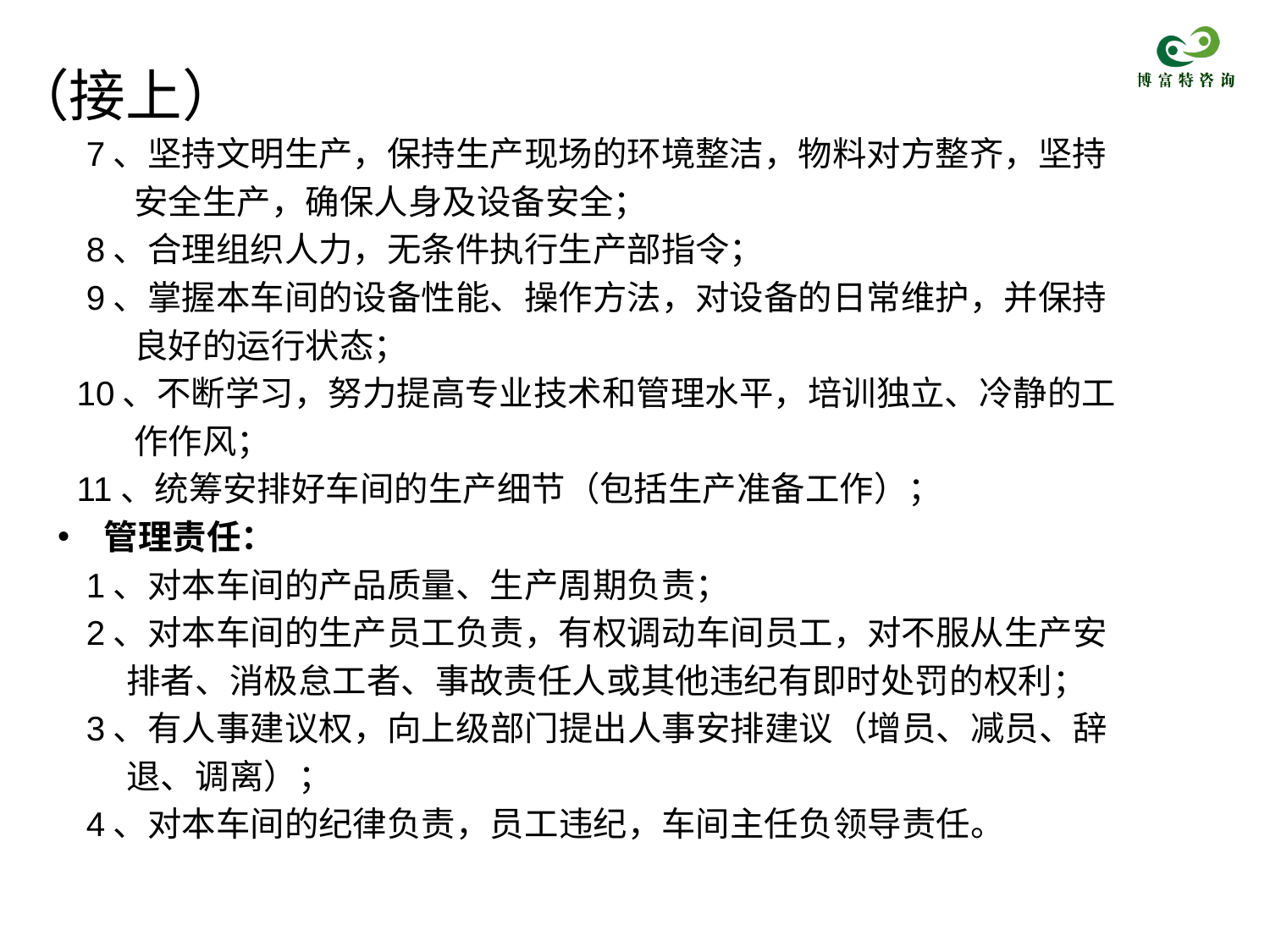

# （接上）
   7、坚持文明生产，保持生产现场的环境整洁，物料对方整齐，坚持
         安全生产，确保人身及设备安全；
   8、合理组织人力，无条件执行生产部指令；
   9、掌握本车间的设备性能、操作方法，对设备的日常维护，并保持
         良好的运行状态；
  10、不断学习，努力提高专业技术和管理水平，培训独立、冷静的工
         作作风；
  11、统筹安排好车间的生产细节（包括生产准备工作）；
管理责任：
   1、对本车间的产品质量、生产周期负责；
   2、对本车间的生产员工负责，有权调动车间员工，对不服从生产安
        排者、消极怠工者、事故责任人或其他违纪有即时处罚的权利；
   3、有人事建议权，向上级部门提出人事安排建议（增员、减员、辞
        退、调离）；
   4、对本车间的纪律负责，员工违纪，车间主任负领导责任。